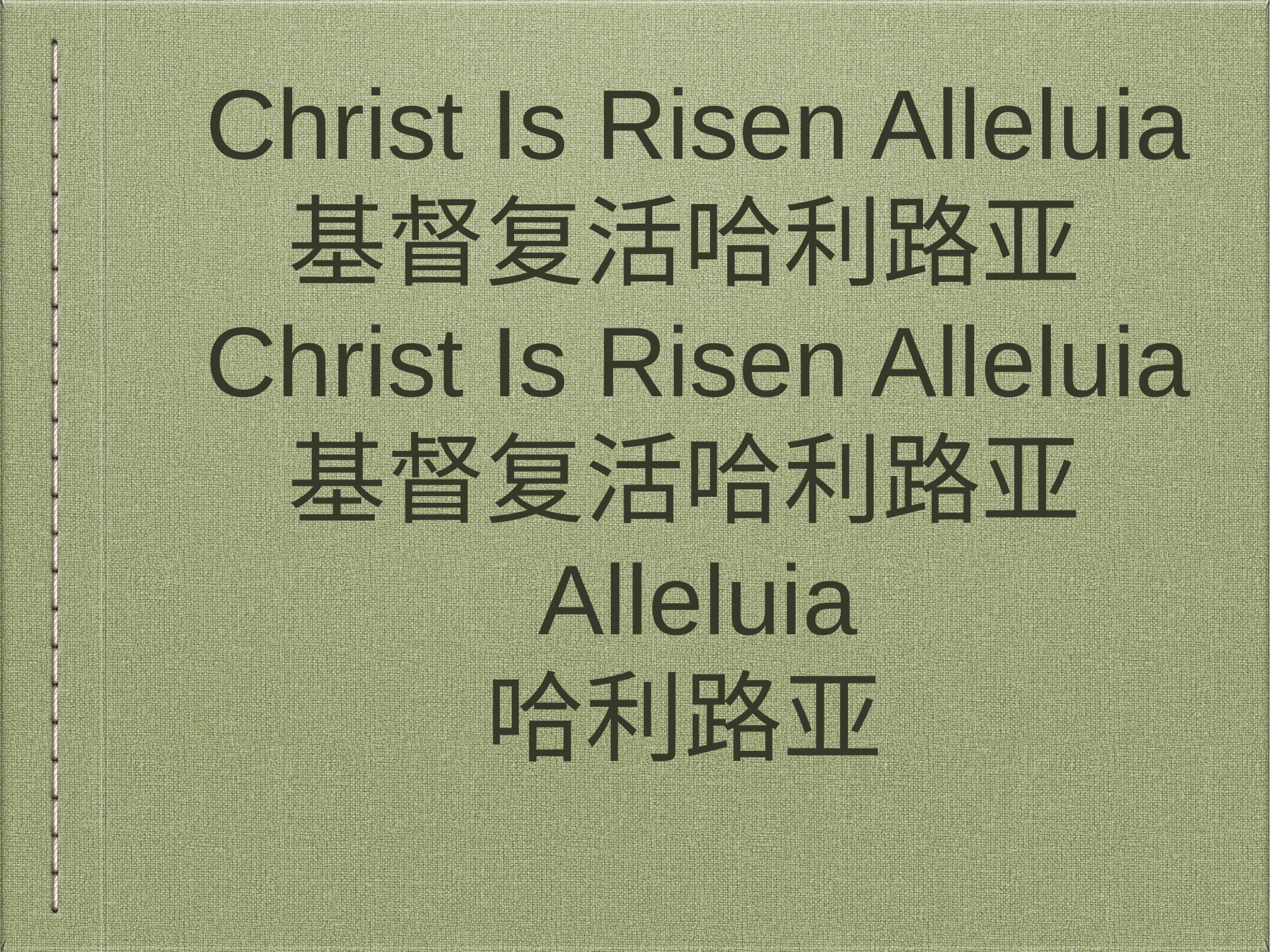

# Christ Is Risen Alleluia
基督复活哈利路亚
 Christ Is Risen Alleluia
基督复活哈利路亚
 Alleluia
哈利路亚

2